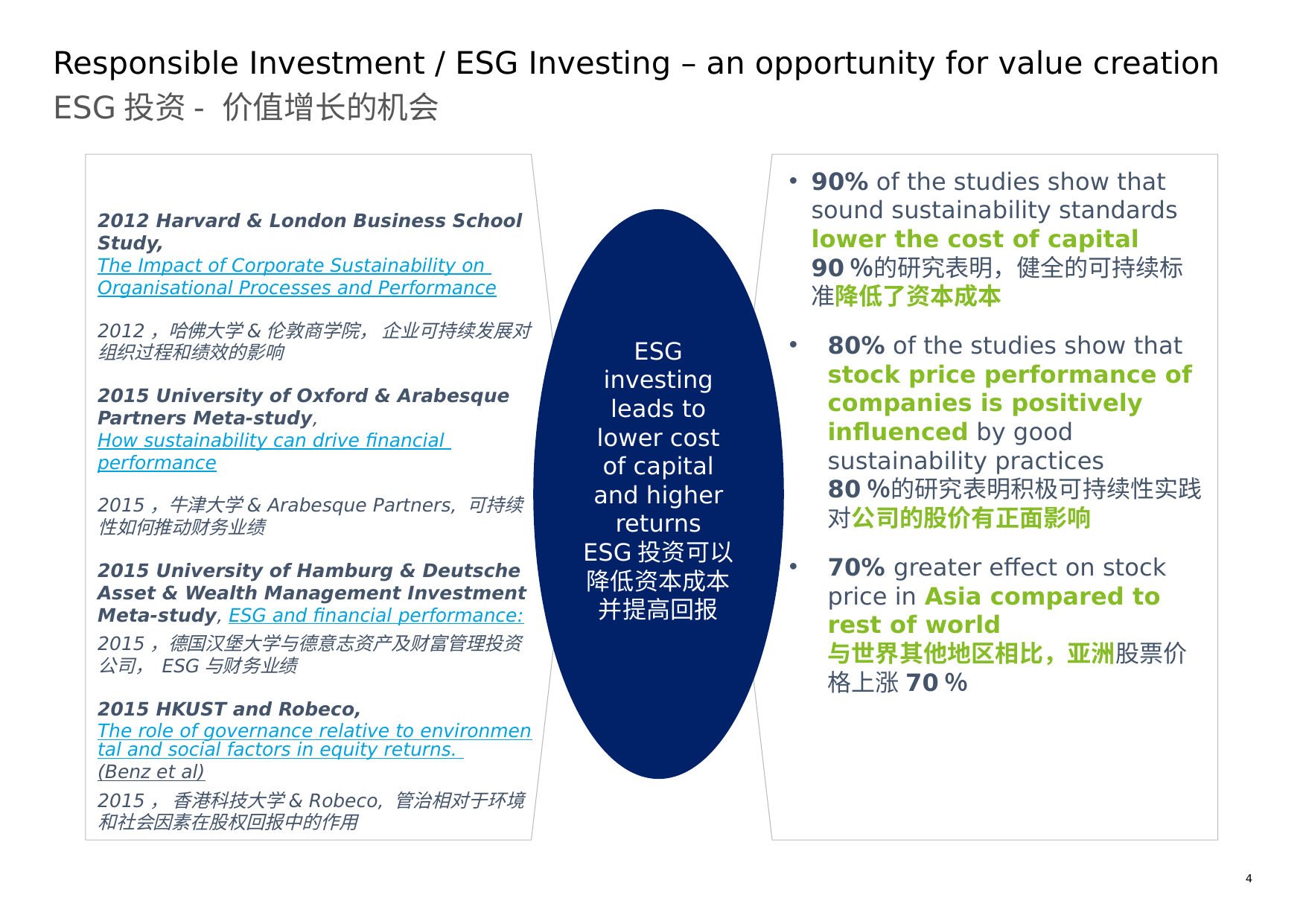

# Responsible Investment / ESG Investing – an opportunity for value creation
ESG投资- 价值增长的机会

2012 Harvard & London Business School Study, The Impact of Corporate Sustainability on Organisational Processes and Performance
2012，哈佛大学&伦敦商学院， 企业可持续发展对组织过程和绩效的影响
2015 University of Oxford & Arabesque Partners Meta-study, How sustainability can drive financial performance
2015，牛津大学& Arabesque Partners, 可持续性如何推动财务业绩
2015 University of Hamburg & Deutsche Asset & Wealth Management Investment Meta-study, ESG and financial performance:
2015，德国汉堡大学与德意志资产及财富管理投资公司， ESG与财务业绩
2015 HKUST and Robeco, The role of governance relative to environmental and social factors in equity returns. (Benz et al)
2015， 香港科技大学& Robeco, 管治相对于环境和社会因素在股权回报中的作用
90% of the studies show that sound sustainability standards lower the cost of capital
90％的研究表明，健全的可持续标准降低了资本成本
80% of the studies show that stock price performance of companies is positively influenced by good sustainability practices
80％的研究表明积极可持续性实践对公司的股价有正面影响
70% greater effect on stock price in Asia compared to rest of world
与世界其他地区相比，亚洲股票价格上涨70％

ESG investing leads to lower cost of capital and higher returns
ESG投资可以降低资本成本并提高回报